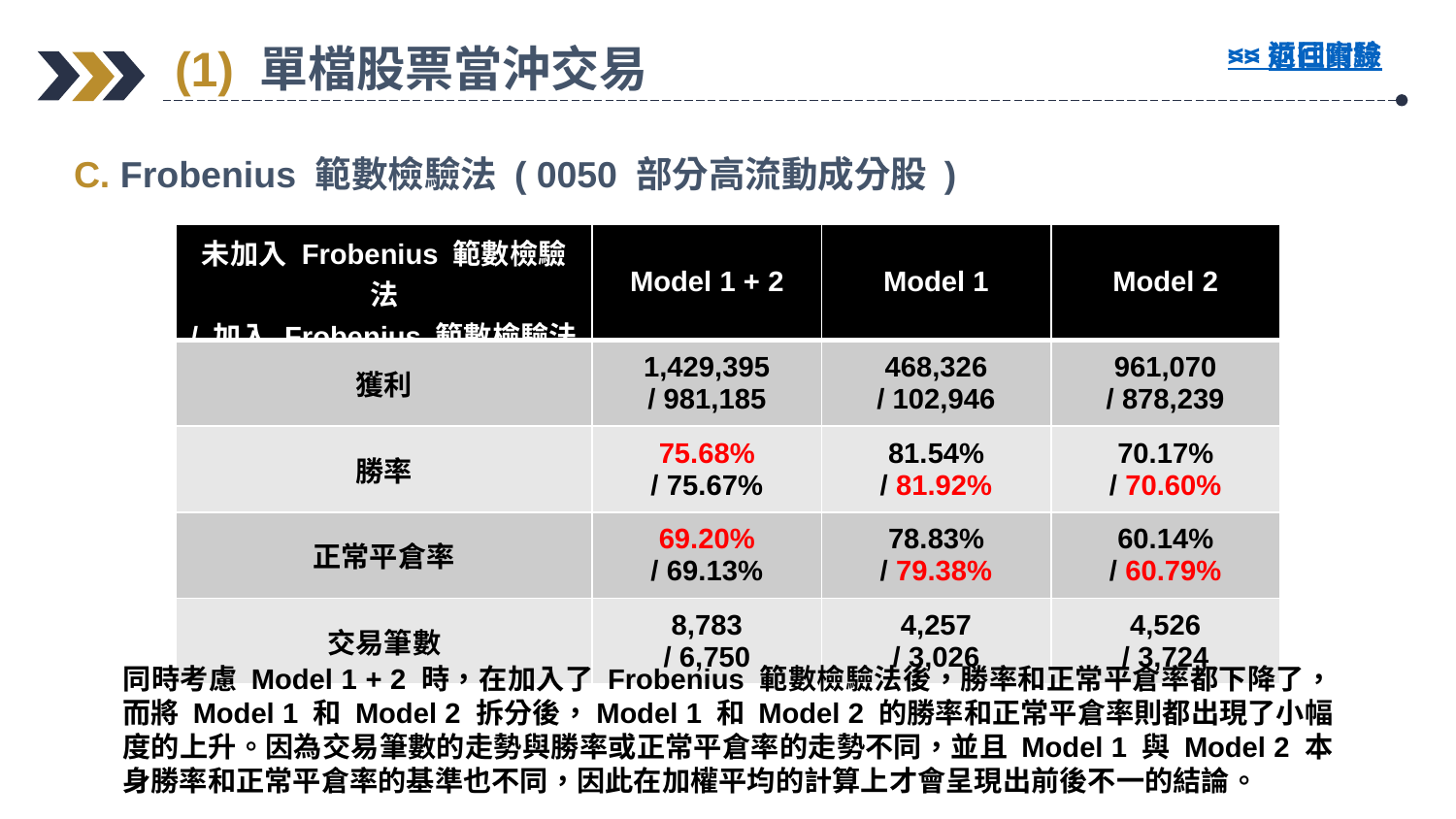

(1) 單檔股票當沖交易

<< 返回實驗
>> 前往附錄
C. Frobenius 範數檢驗法 ( 0050 部分高流動成分股 )
| 未加入 Frobenius 範數檢驗法 / 加入 Frobenius 範數檢驗法 | Model 1 + 2 | Model 1 | Model 2 |
| --- | --- | --- | --- |
| 獲利 | 1,429,395 / 981,185 | 468,326 / 102,946 | 961,070 / 878,239 |
| 勝率 | 75.68% / 75.67% | 81.54% / 81.92% | 70.17% / 70.60% |
| 正常平倉率 | 69.20% / 69.13% | 78.83% / 79.38% | 60.14% / 60.79% |
| 交易筆數 | 8,783 / 6,750 | 4,257 / 3,026 | 4,526 / 3,724 |
同時考慮 Model 1 + 2 時，在加入了 Frobenius 範數檢驗法後，勝率和正常平倉率都下降了，而將 Model 1 和 Model 2 拆分後，Model 1 和 Model 2 的勝率和正常平倉率則都出現了小幅度的上升。因為交易筆數的走勢與勝率或正常平倉率的走勢不同，並且 Model 1 與 Model 2 本身勝率和正常平倉率的基準也不同，因此在加權平均的計算上才會呈現出前後不一的結論。